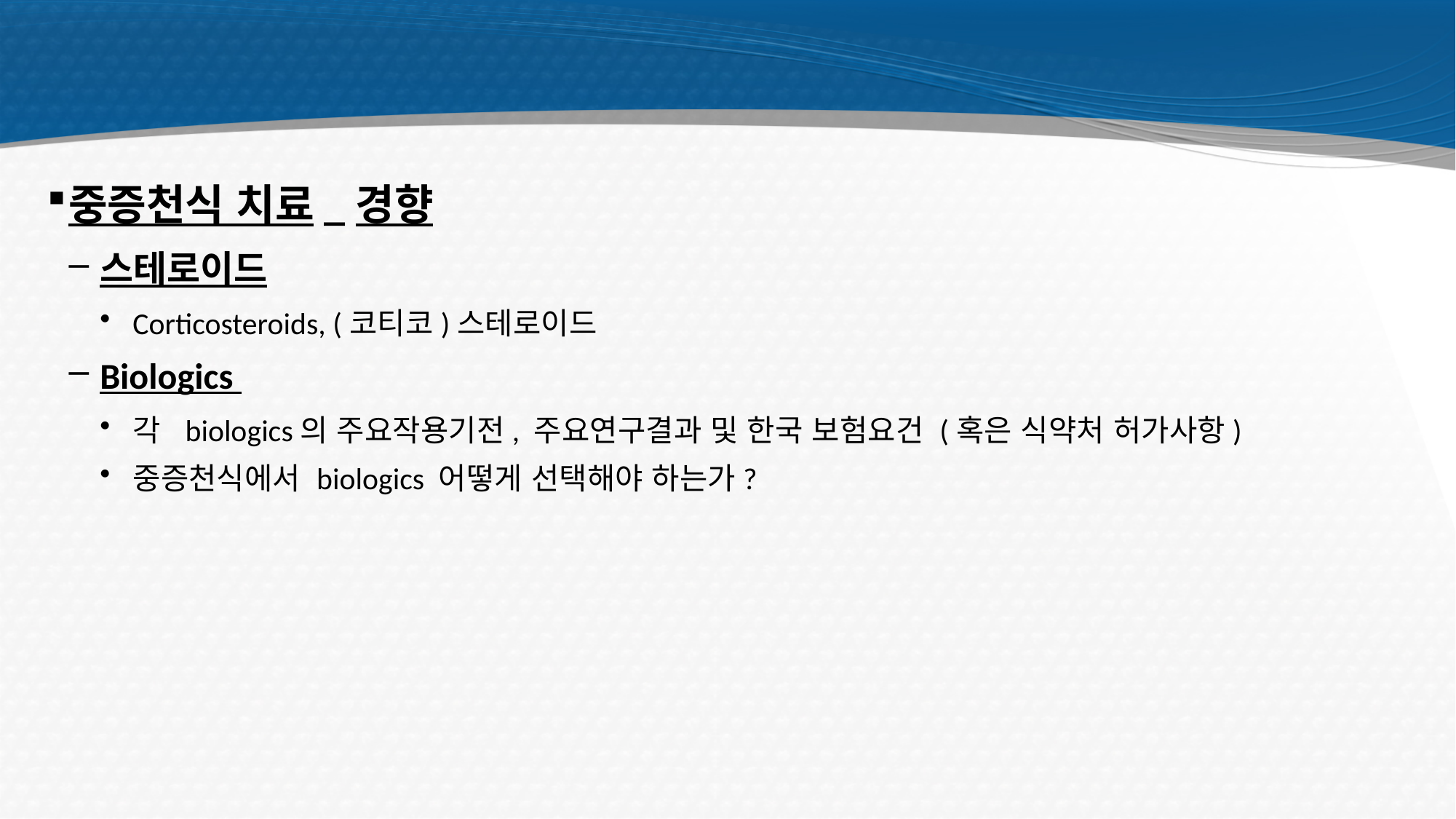

#
중증천식 치료_경향
스테로이드
Corticosteroids, (코티코)스테로이드
Biologics
각  biologics의 주요작용기전, 주요연구결과 및 한국 보험요건 (혹은 식약처 허가사항)
중증천식에서 biologics 어떻게 선택해야 하는가?